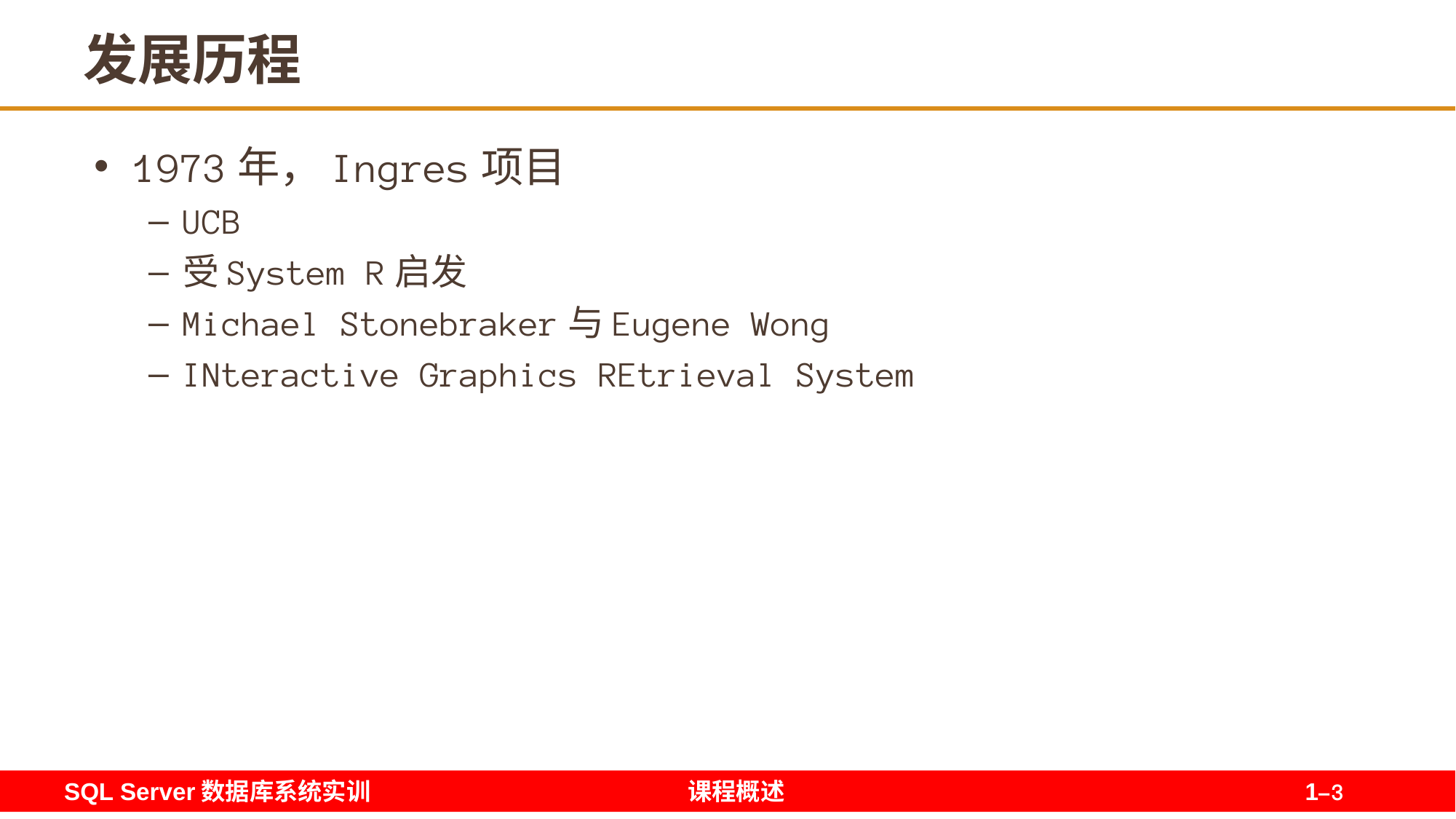

3
# 发展历程
1973年，Ingres项目
UCB
受System R启发
Michael Stonebraker与Eugene Wong
INteractive Graphics REtrieval System